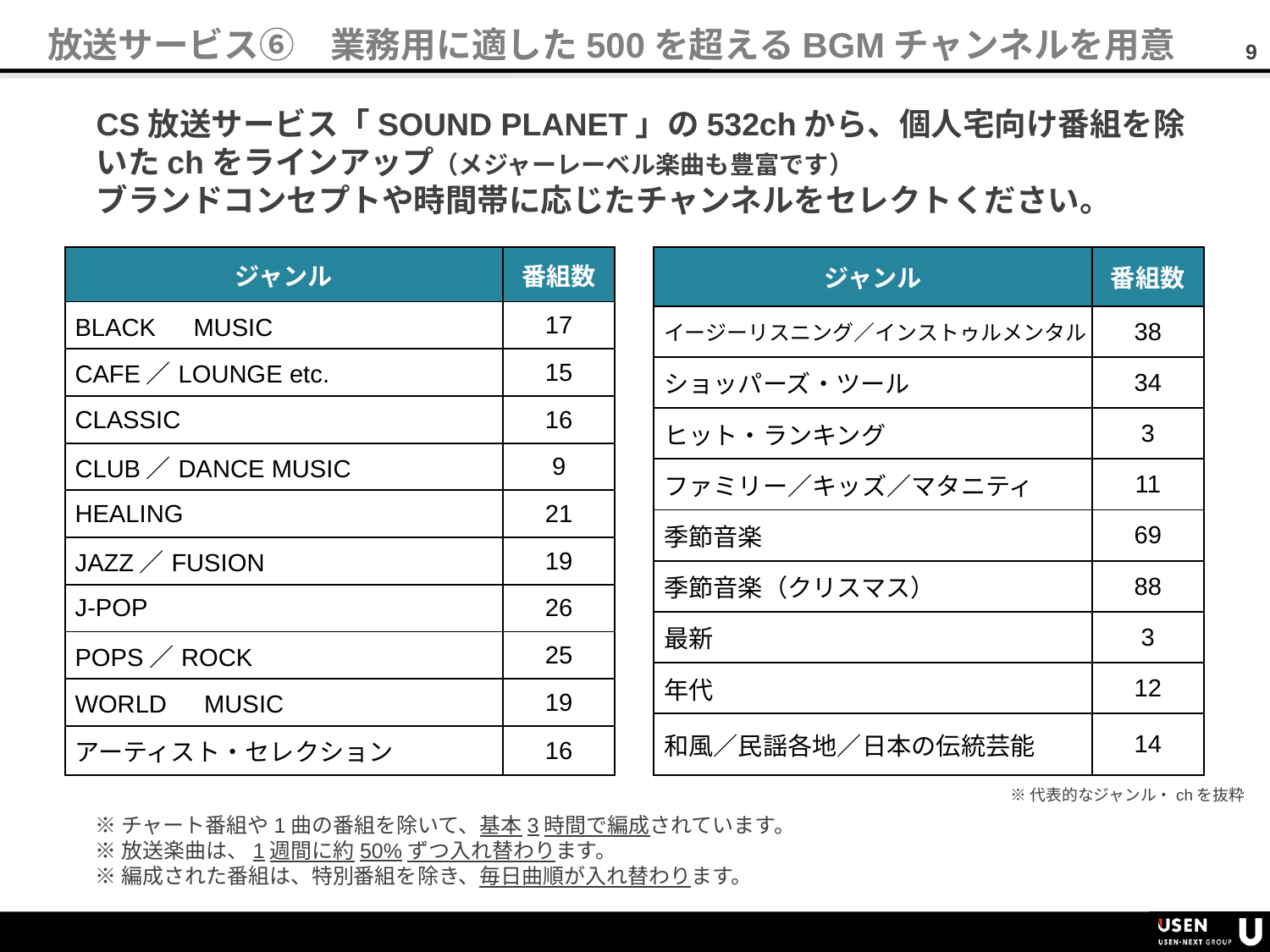

放送サービス⑥　業務用に適した500を超えるBGMチャンネルを用意
CS放送サービス「SOUND PLANET」の532chから、個人宅向け番組を除いたchをラインアップ（メジャーレーベル楽曲も豊富です）
ブランドコンセプトや時間帯に応じたチャンネルをセレクトください。
| ジャンル | 番組数 |
| --- | --- |
| BLACK　MUSIC | 17 |
| CAFE／LOUNGE etc. | 15 |
| CLASSIC | 16 |
| CLUB／DANCE MUSIC | 9 |
| HEALING | 21 |
| JAZZ／FUSION | 19 |
| J-POP | 26 |
| POPS／ROCK | 25 |
| WORLD　MUSIC | 19 |
| アーティスト・セレクション | 16 |
| ジャンル | 番組数 |
| --- | --- |
| イージーリスニング／インストゥルメンタル | 38 |
| ショッパーズ・ツール | 34 |
| ヒット・ランキング | 3 |
| ファミリー／キッズ／マタニティ | 11 |
| 季節音楽 | 69 |
| 季節音楽（クリスマス） | 88 |
| 最新 | 3 |
| 年代 | 12 |
| 和風／民謡各地／日本の伝統芸能 | 14 |
※代表的なジャンル・chを抜粋
※チャート番組や1曲の番組を除いて、基本3時間で編成されています。
※放送楽曲は、1週間に約50%ずつ入れ替わります。
※編成された番組は、特別番組を除き、毎日曲順が入れ替わります。